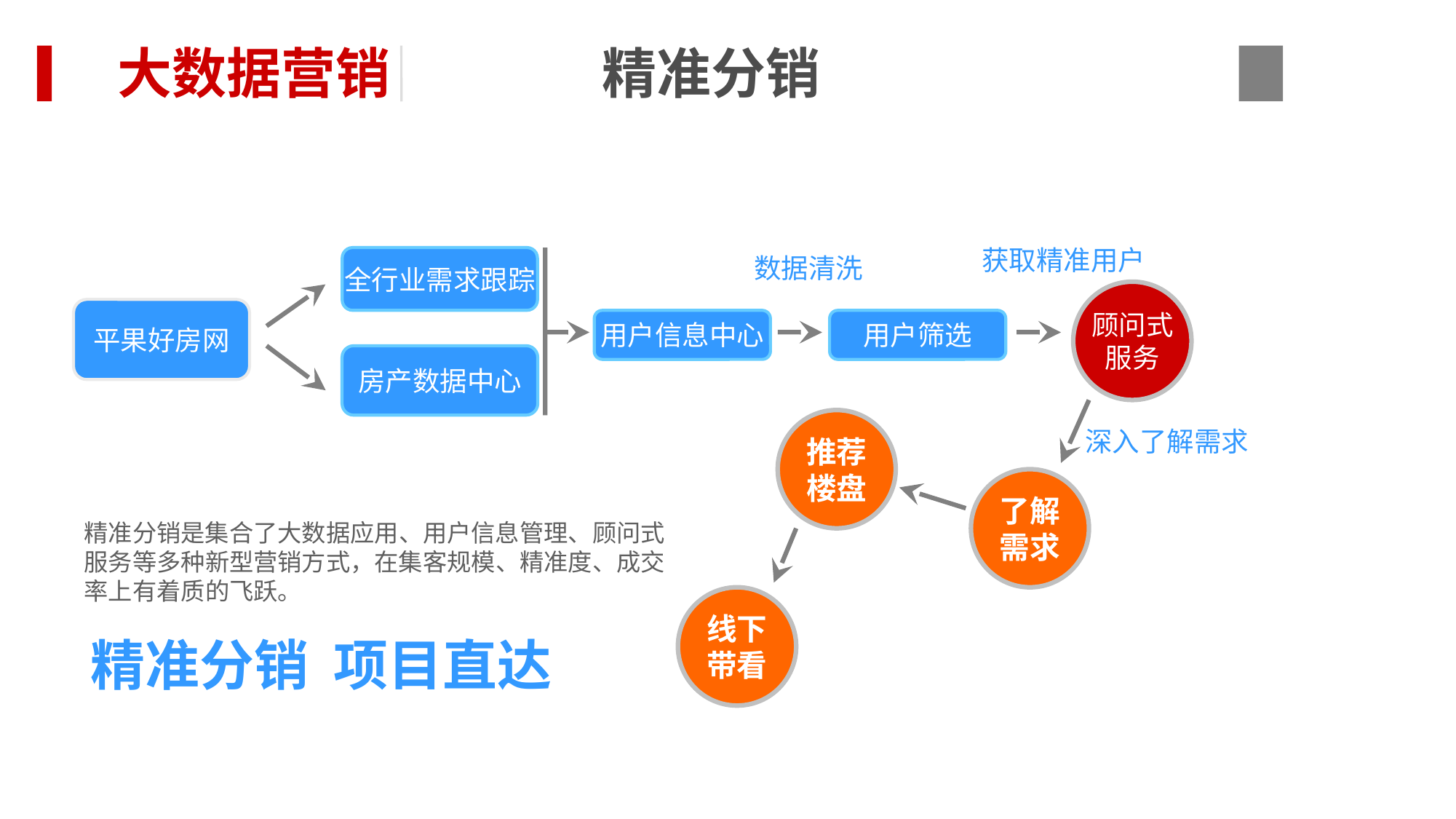

大数据营销
精准分销

获取精准用户
数据清洗
全行业需求跟踪

顾问式
服务

平果好房网
用户信息中心
用户筛选

房产数据中心

推荐
楼盘
深入了解需求
了解
需求

精准分销是集合了大数据应用、用户信息管理、顾问式服务等多种新型营销方式，在集客规模、精准度、成交率上有着质的飞跃。

线下
带看
精准分销  项目直达